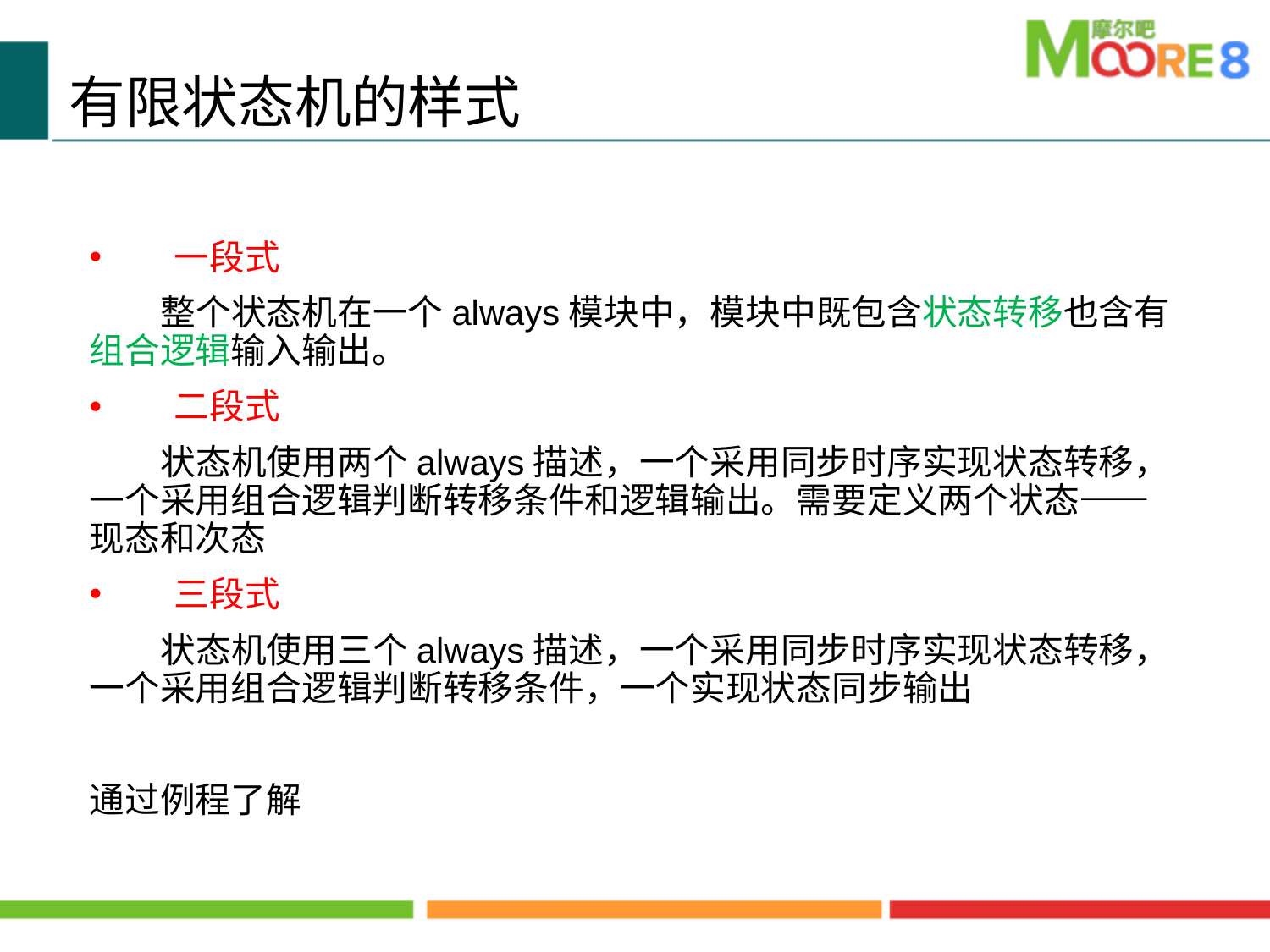

有限状态机的样式
一段式
        整个状态机在一个always模块中，模块中既包含状态转移也含有组合逻辑输入输出。
二段式
        状态机使用两个always描述，一个采用同步时序实现状态转移，一个采用组合逻辑判断转移条件和逻辑输出。需要定义两个状态——现态和次态
三段式
        状态机使用三个always描述，一个采用同步时序实现状态转移，一个采用组合逻辑判断转移条件，一个实现状态同步输出

通过例程了解